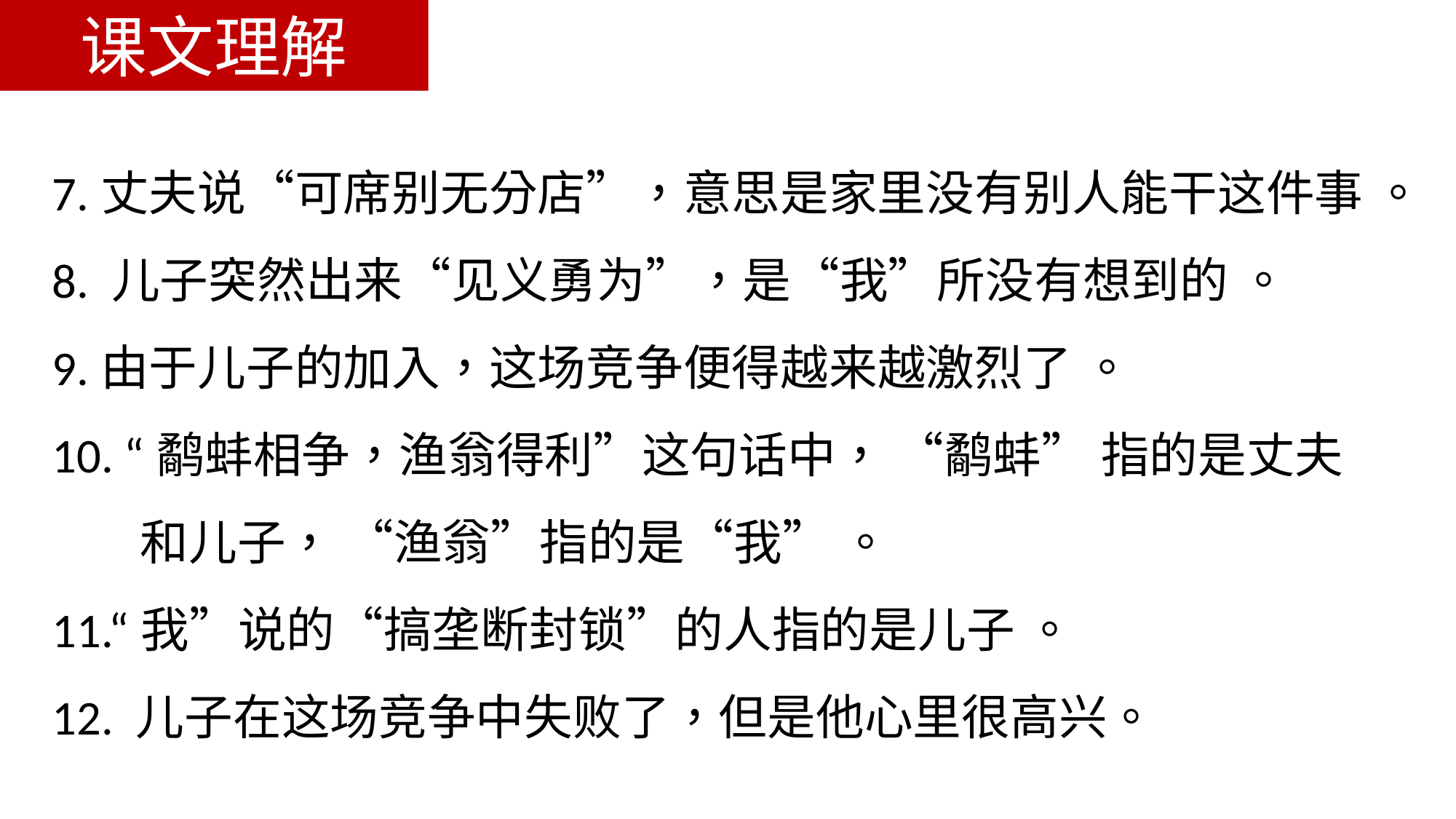

课文理解
7.丈夫说“可席别无分店”，意思是家里没有别人能干这件事 。
8. 儿子突然出来“见义勇为”，是“我”所没有想到的 。
9.由于儿子的加入，这场竞争便得越来越激烈了 。
10. “鹬蚌相争，渔翁得利”这句话中， “鹬蚌” 指的是丈夫
       和儿子， “渔翁”指的是“我” 。
11.“我”说的“搞垄断封锁”的人指的是儿子 。
12. 儿子在这场竞争中失败了，但是他心里很高兴。